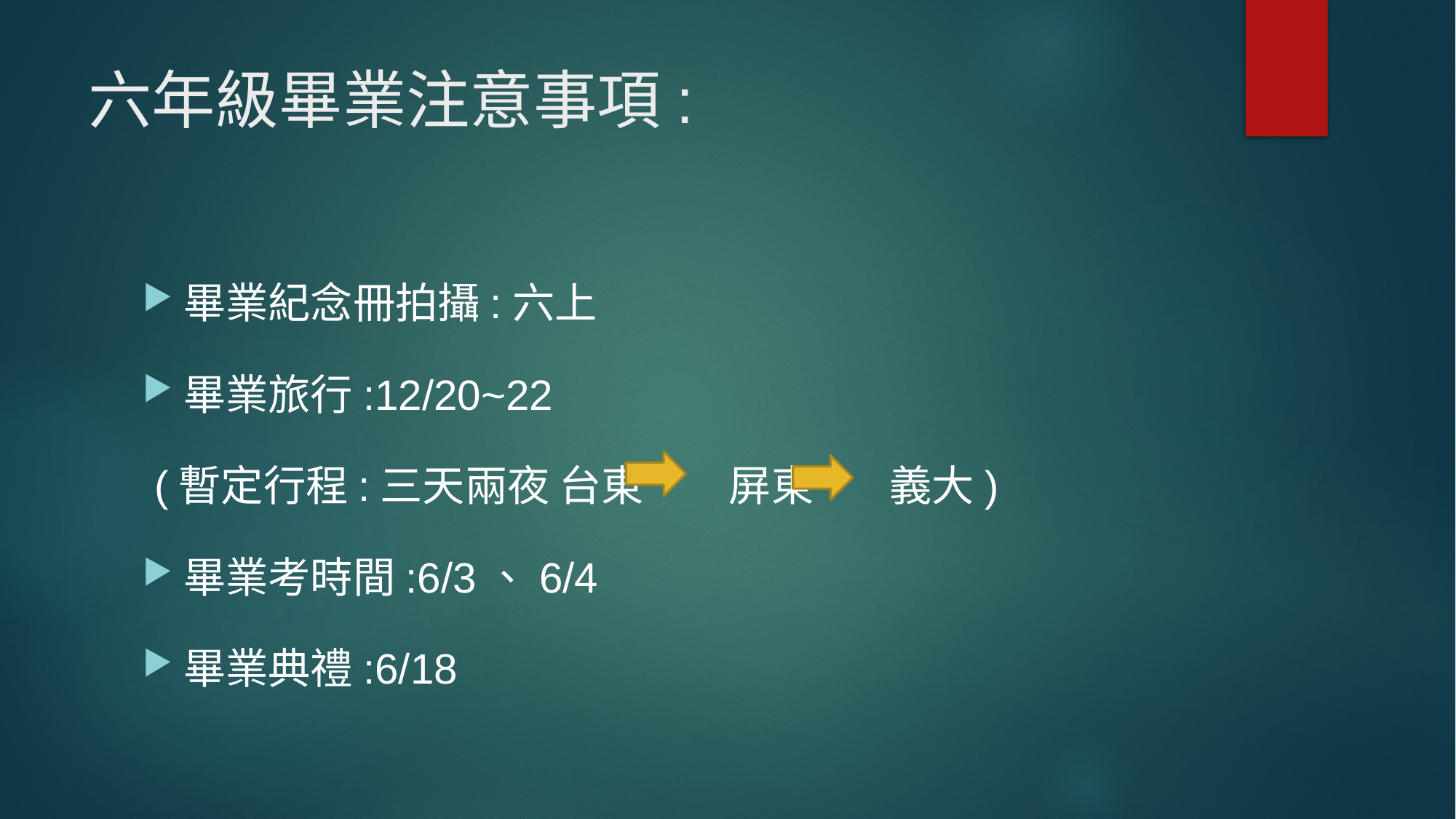

# 六年級畢業注意事項:
畢業紀念冊拍攝:六上
畢業旅行:12/20~22
 (暫定行程:三天兩夜 台東         屏東        義大)
畢業考時間:6/3、6/4
畢業典禮:6/18